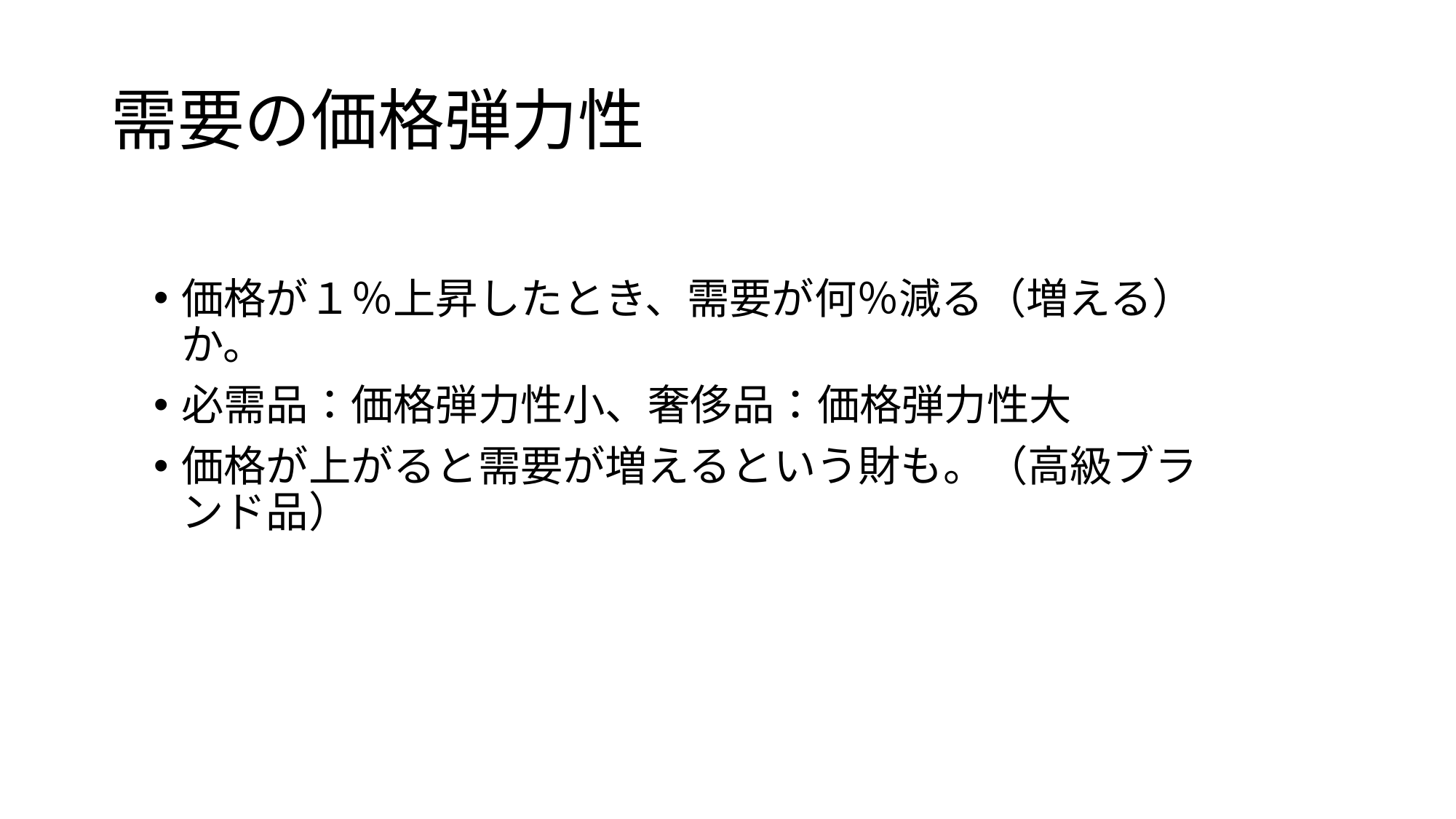

# 需要の価格弾力性
価格が１％上昇したとき、需要が何％減る（増える）か。
必需品：価格弾力性小、奢侈品：価格弾力性大
価格が上がると需要が増えるという財も。（高級ブランド品）